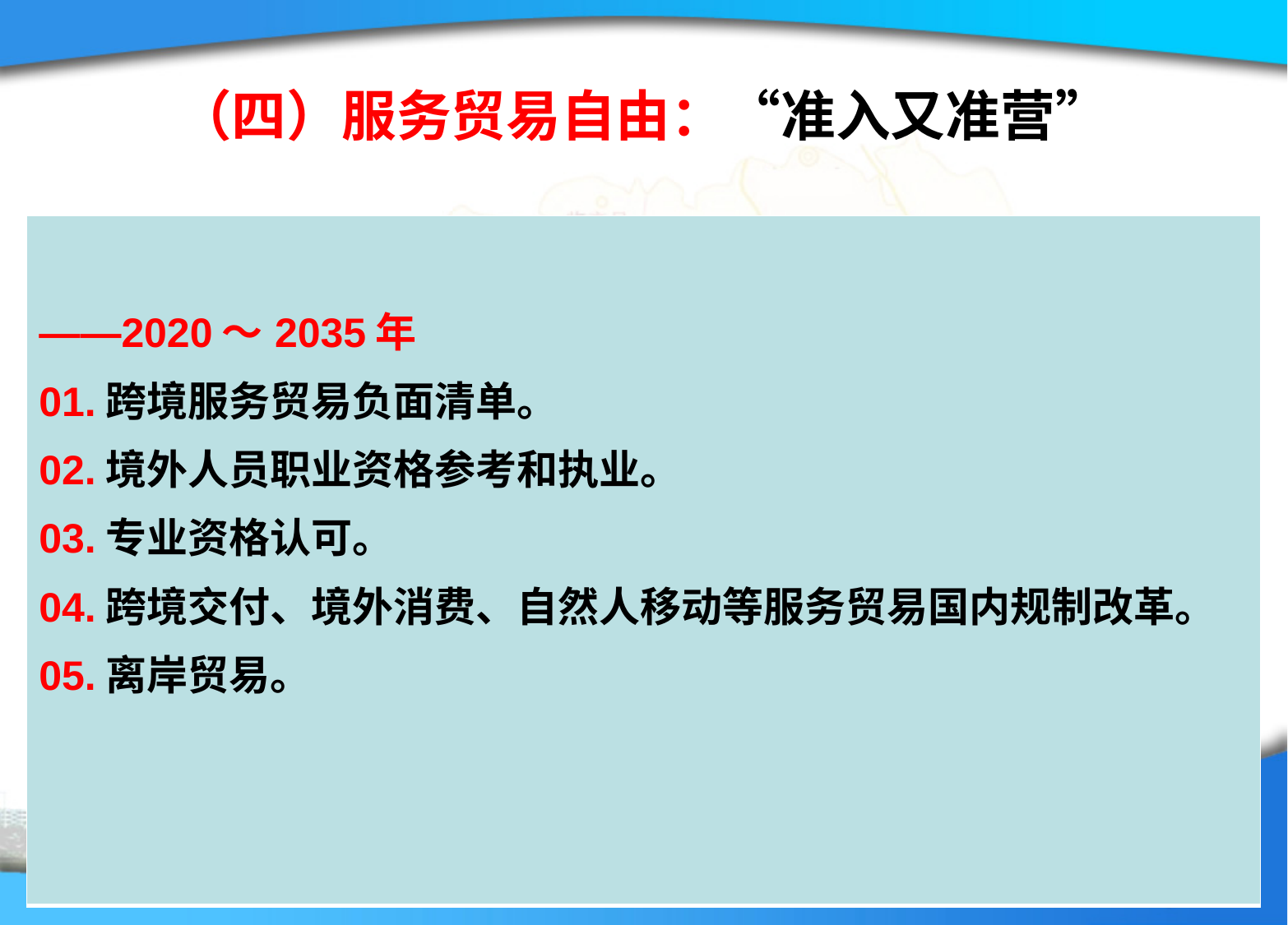

# （四）服务贸易自由：“准入又准营”
| ——2020～2035年 01.跨境服务贸易负面清单。 02.境外人员职业资格参考和执业。 03.专业资格认可。 04.跨境交付、境外消费、自然人移动等服务贸易国内规制改革。 05.离岸贸易。 |
| --- |